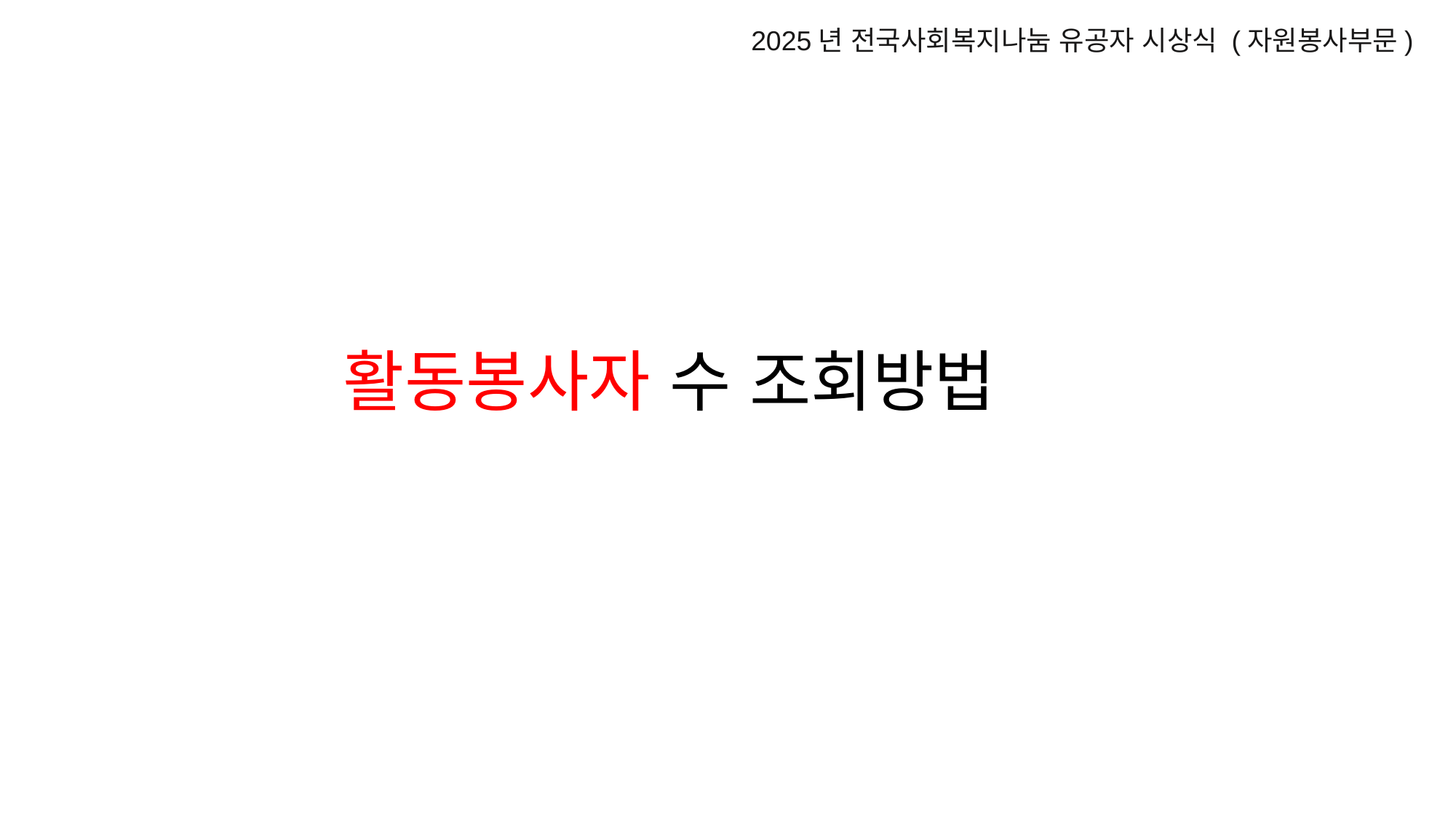

2025년 전국사회복지나눔 유공자 시상식 (자원봉사부문)
# 활동봉사자 수 조회방법